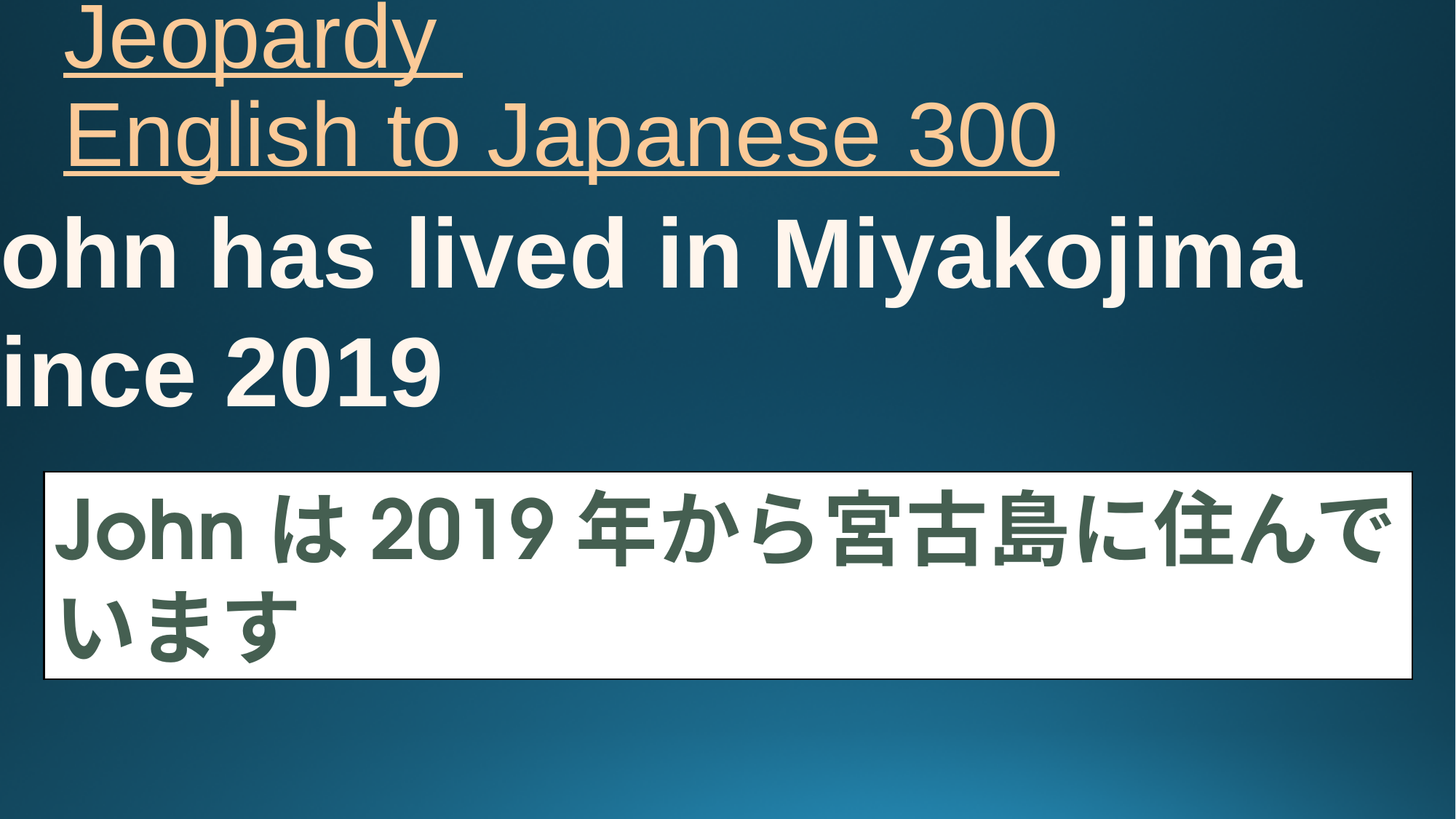

# Jeopardy English to Japanese 300
John has lived in Miyakojima
since 2019
Johnは2019年から宮古島に住んでいます